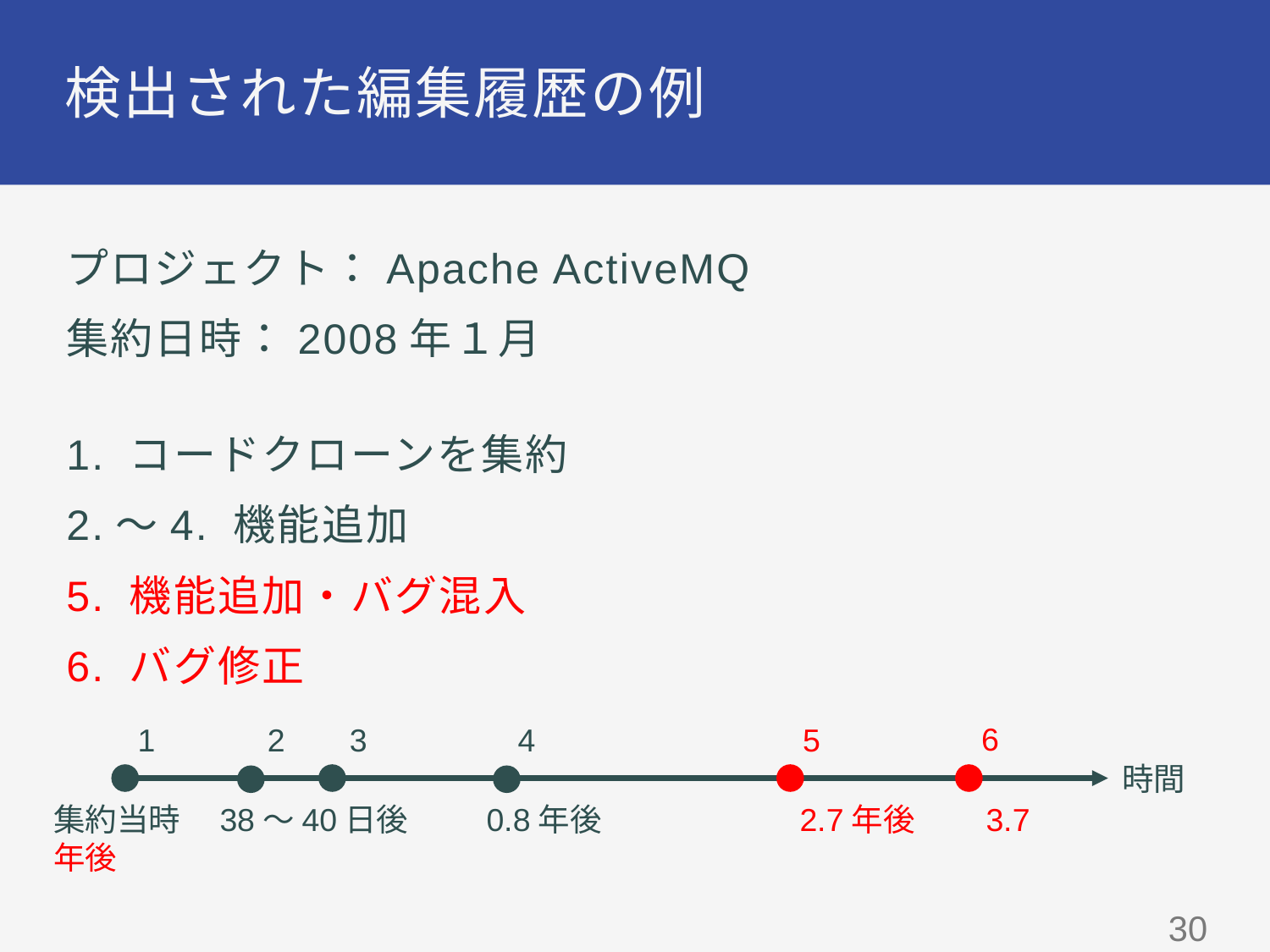

# 検出された編集履歴の例
プロジェクト：Apache ActiveMQ
集約日時：2008年１月
1. コードクローンを集約
2.〜4. 機能追加
5. 機能追加・バグ混入
6. バグ修正
6
1
2
3
4
5
時間

集約当時　38〜40日後　　 0.8年後　　　　　　2.7年後　　3.7年後
30